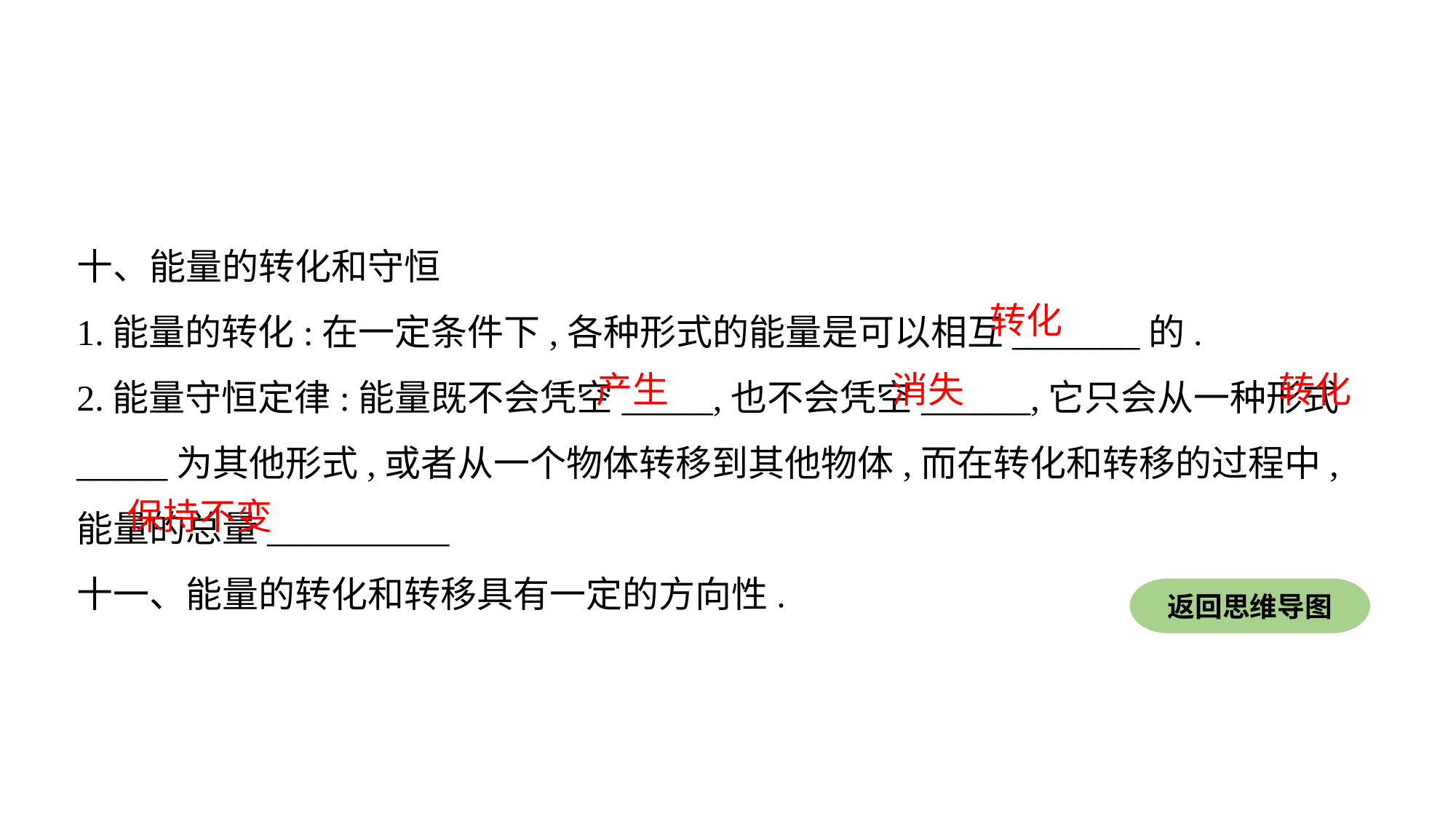

十、能量的转化和守恒
1.能量的转化:在一定条件下,各种形式的能量是可以相互_______的.
2.能量守恒定律:能量既不会凭空_____,也不会凭空______,它只会从一种形式_____为其他形式,或者从一个物体转移到其他物体,而在转化和转移的过程中,能量的总量__________
十一、能量的转化和转移具有一定的方向性.
转化
产生
消失
转化
保持不变
返回思维导图